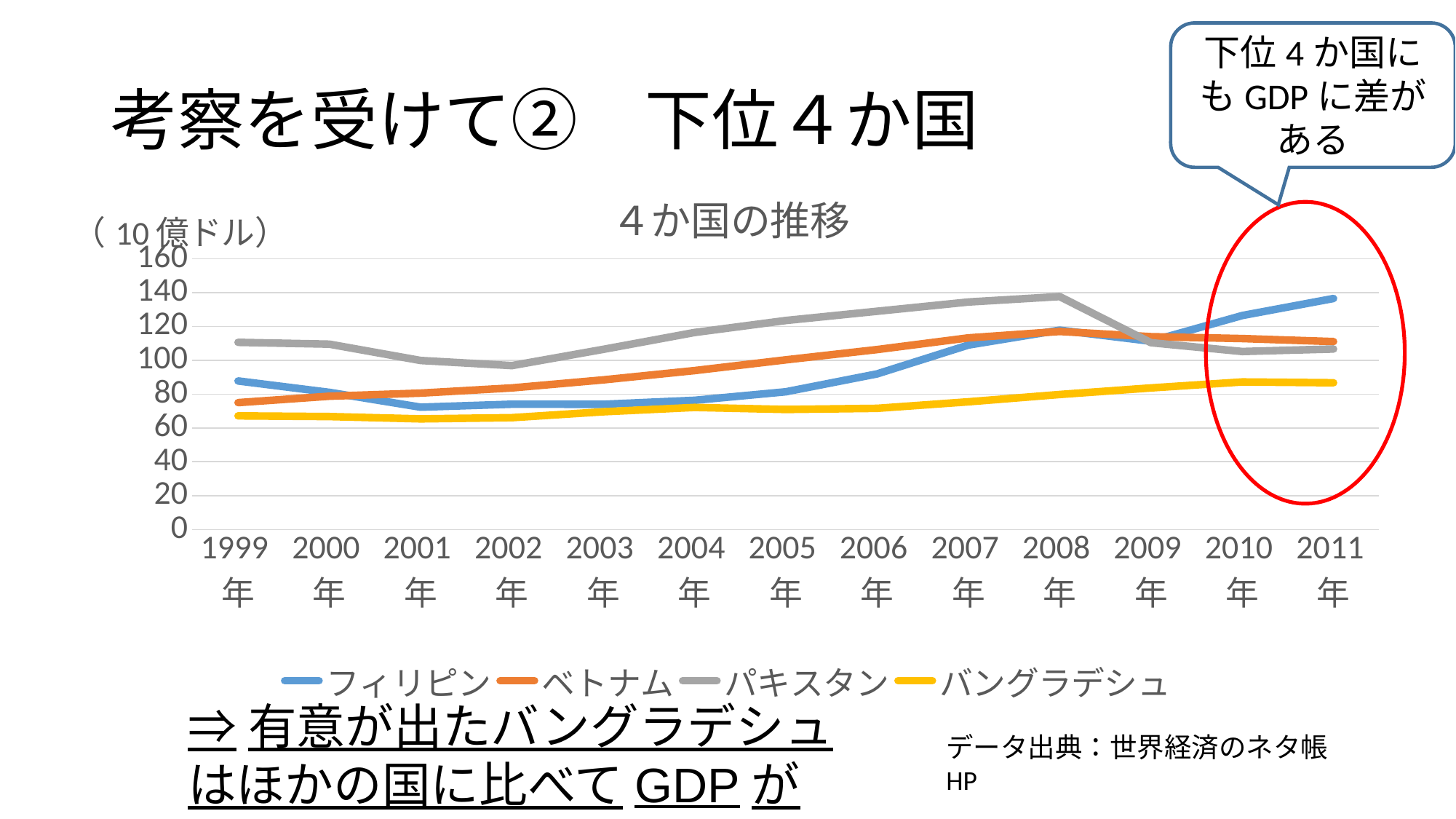

下位4か国にもGDPに差がある
# 考察を受けて②　下位４か国

### Chart: ４か国の推移

| Category | フィリピン | ベトナム | パキスタン | バングラデシュ |
|---|---|---|---|---|
| 1999年 | 87.73784355179704 | 74.9542961608775 | 110.54416961130742 | 67.11426084794229 |
| 2000年 | 81.02 | 78.73737373737374 | 109.48855066502124 | 66.72778388950006 |
| 2001年 | 72.25011842728566 | 80.55486747584841 | 99.82208666920829 | 65.35386084258265 |
| 2002年 | 74.00400218300891 | 83.63116511794139 | 96.81615460852329 | 66.05399195864446 |
| 2003年 | 73.9555790586991 | 88.38248436103665 | 106.40995260663506 | 69.5499064597777 |
| 2004年 | 76.31974607417308 | 93.85898407884761 | 116.35843240863055 | 72.10891505466779 |
| 2005年 | 81.34964483030781 | 100.2085868242656 | 123.43880099916736 | 70.92 |
| 2006年 | 91.90794916146498 | 106.29202689721421 | 128.9041224528125 | 71.56890526116935 |
| 2007年 | 108.95827254158156 | 113.20093457943925 | 134.36150524367676 | 75.43179414874866 |
| 2008年 | 117.75079698840128 | 116.97416974169741 | 137.58739853733022 | 79.74038777522182 |
| 2009年 | 111.19984160506864 | 113.89667152303036 | 110.34191367654707 | 83.63412948314262 |
| 2010年 | 126.3947818377557 | 112.77 | 105.15036703765097 | 87.1598943083625 |
| 2011年 | 136.4544015585048 | 111.00115454395514 | 106.60711612355907 | 86.6851778394817 |
⇒有意が出たバングラデシュはほかの国に比べてGDPが低い
データ出典：世界経済のネタ帳HP